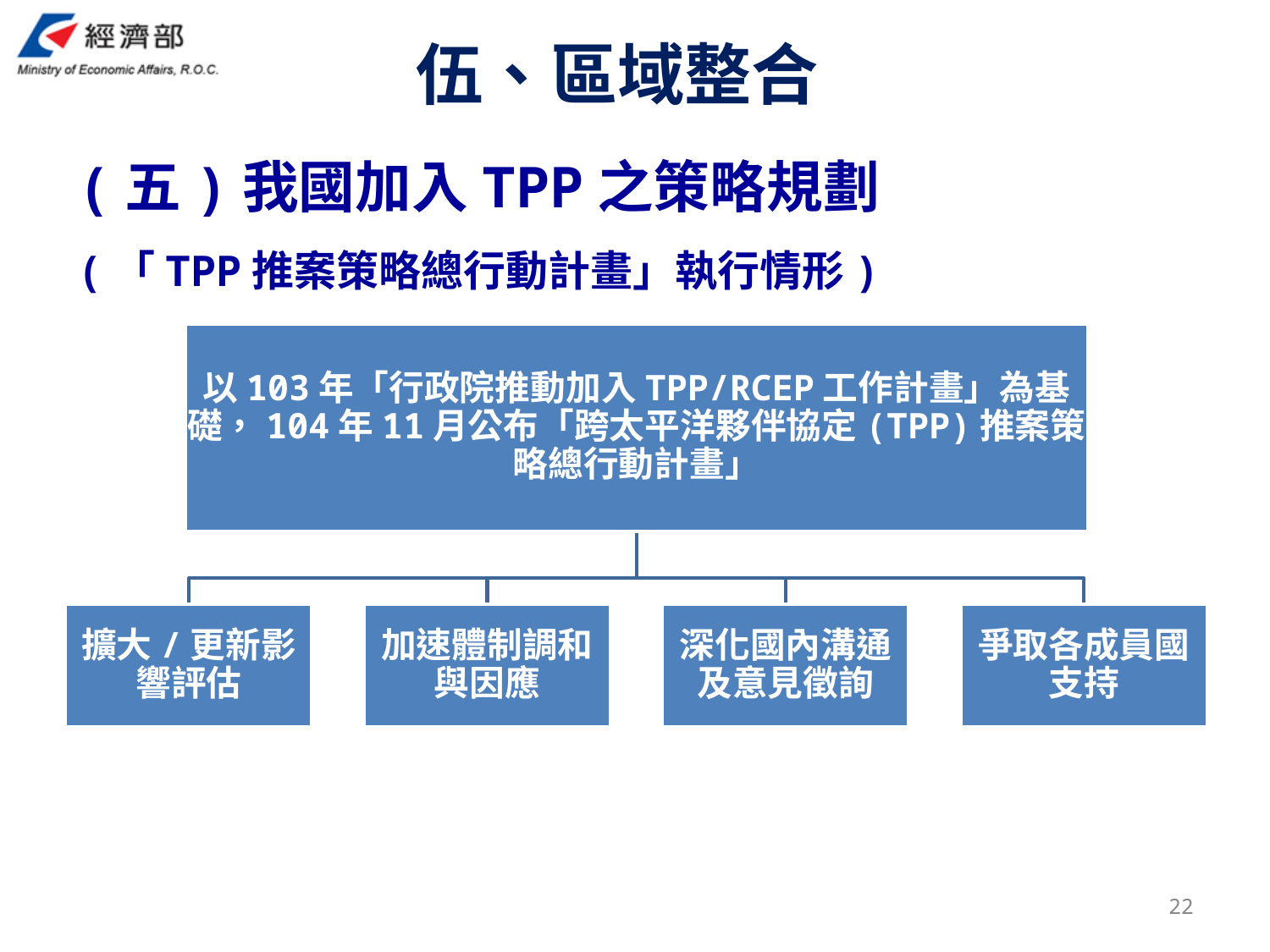

伍、區域整合
# (五)我國加入TPP之策略規劃 (「TPP推案策略總行動計畫」執行情形)
以103年「行政院推動加入TPP/RCEP工作計畫」為基礎，104年11月公布「跨太平洋夥伴協定(TPP)推案策略總行動計畫」
擴大/更新影響評估
加速體制調和與因應
深化國內溝通及意見徵詢
爭取各成員國支持
22